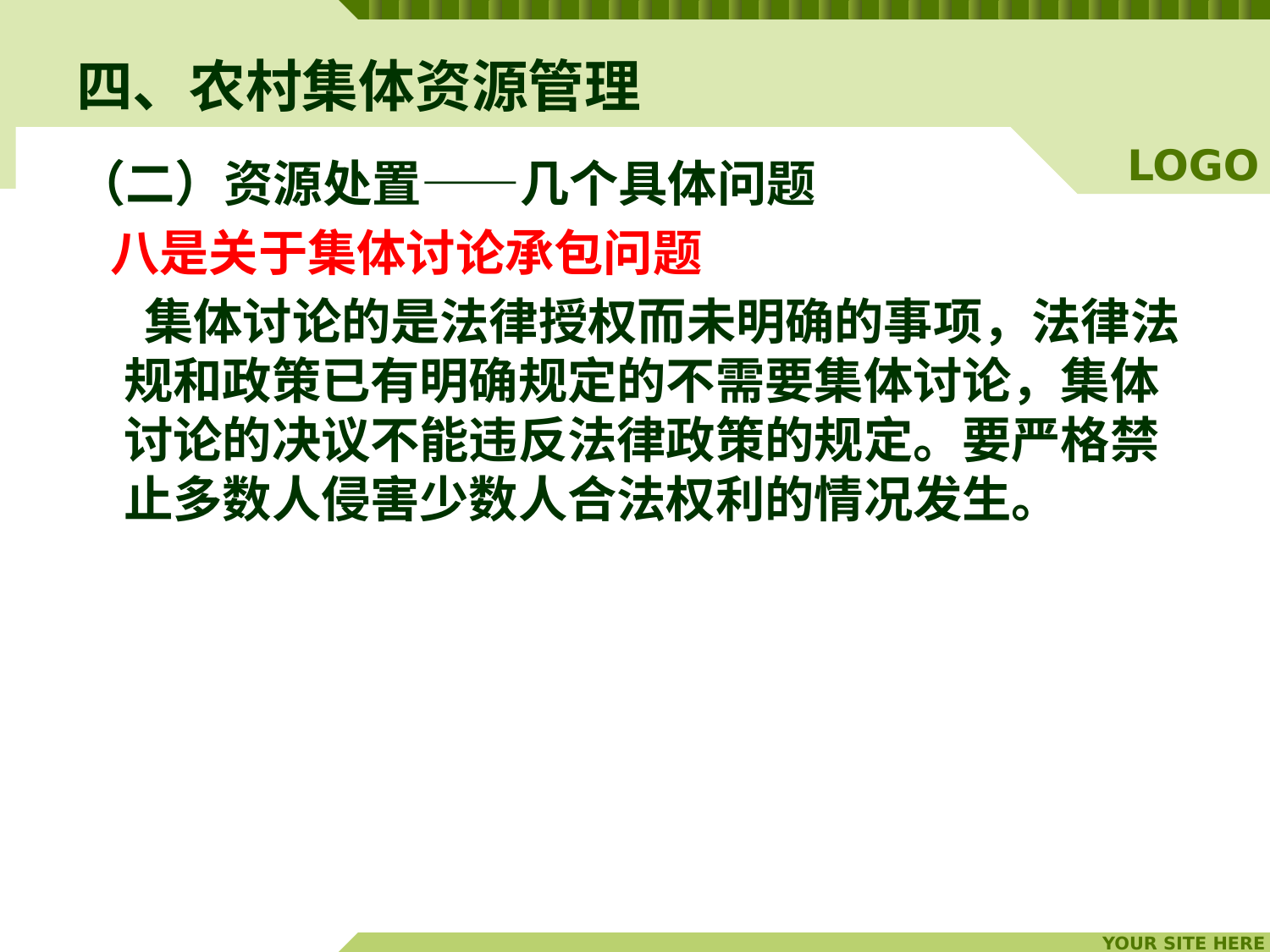

# 四、农村集体资源管理
（二）资源处置——几个具体问题
  八是关于集体讨论承包问题
     集体讨论的是法律授权而未明确的事项，法律法规和政策已有明确规定的不需要集体讨论，集体讨论的决议不能违反法律政策的规定。要严格禁止多数人侵害少数人合法权利的情况发生。